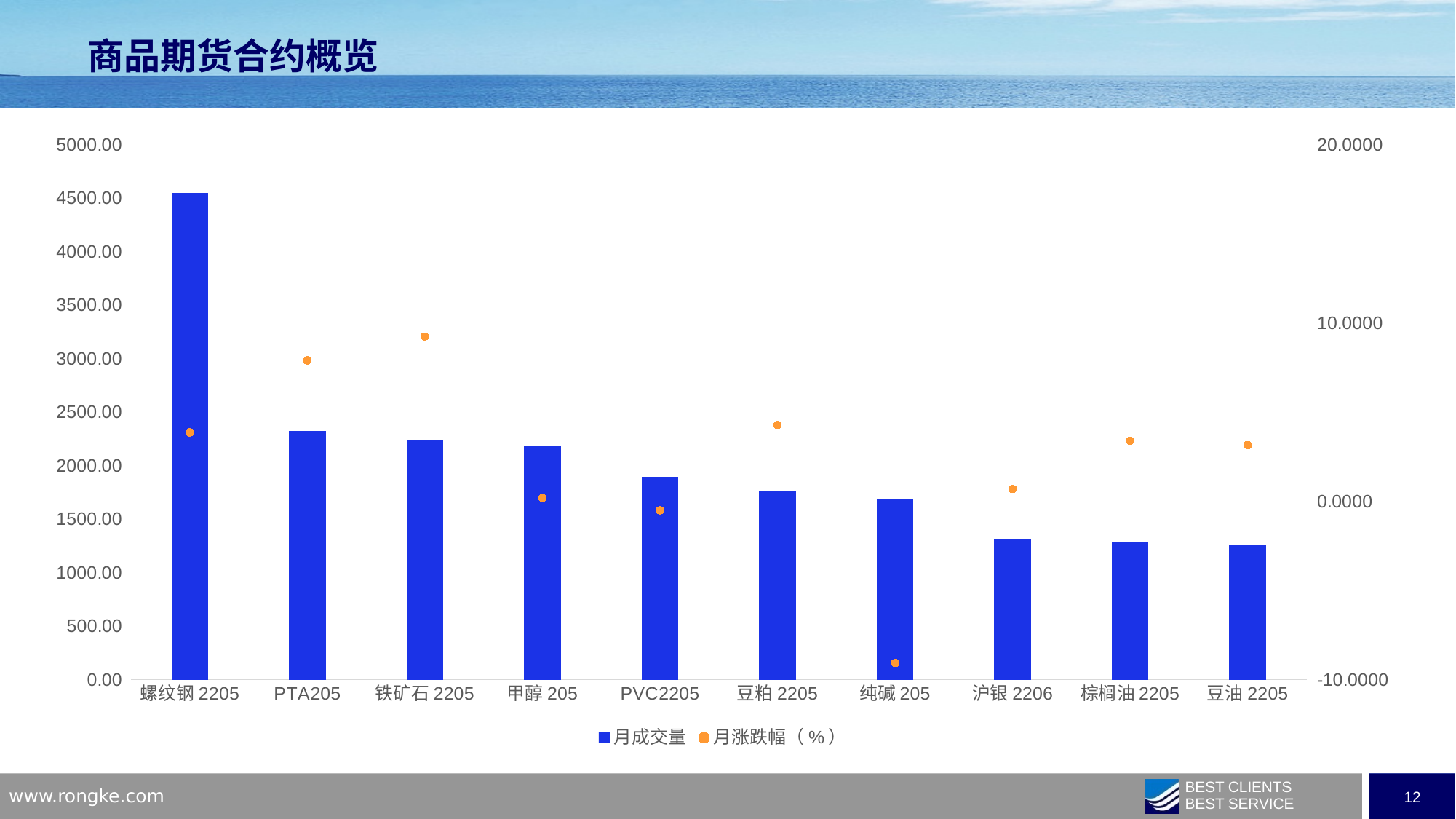

商品期货合约概览

### Chart

| Category | 月成交量 | 月涨跌幅（%） |
|---|---|---|
| 螺纹钢2205 | 4545.9087 | 3.8638 |
| PTA205 | 2324.7354 | 7.8947 |
| 铁矿石2205 | 2235.1788 | 9.2382 |
| 甲醇205 | 2186.2044 | 0.1999 |
| PVC2205 | 1892.0746 | -0.5103 |
| 豆粕2205 | 1758.0071 | 4.2796 |
| 纯碱205 | 1687.8237 | -9.0685 |
| 沪银2206 | 1315.4257 | 0.6858 |
| 棕榈油2205 | 1280.4911 | 3.3936 |
| 豆油2205 | 1254.5252 | 3.1505 |